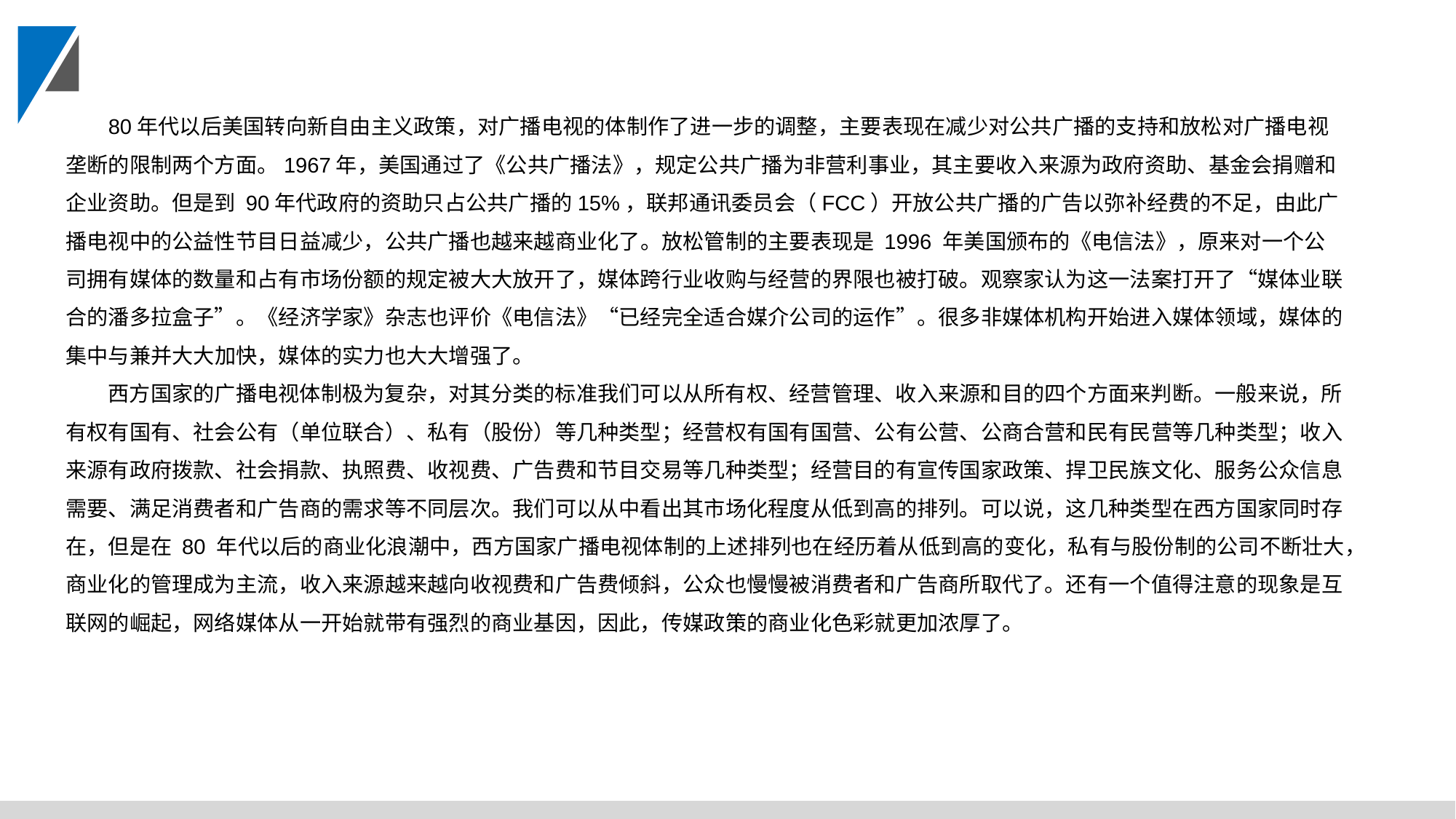

80年代以后美国转向新自由主义政策，对广播电视的体制作了进一步的调整，主要表现在减少对公共广播的支持和放松对广播电视垄断的限制两个方面。1967年，美国通过了《公共广播法》，规定公共广播为非营利事业，其主要收入来源为政府资助、基金会捐赠和企业资助。但是到 90年代政府的资助只占公共广播的15%，联邦通讯委员会（FCC）开放公共广播的广告以弥补经费的不足，由此广播电视中的公益性节目日益减少，公共广播也越来越商业化了。放松管制的主要表现是 1996 年美国颁布的《电信法》，原来对一个公司拥有媒体的数量和占有市场份额的规定被大大放开了，媒体跨行业收购与经营的界限也被打破。观察家认为这一法案打开了“媒体业联合的潘多拉盒子”。《经济学家》杂志也评价《电信法》“已经完全适合媒介公司的运作”。很多非媒体机构开始进入媒体领域，媒体的集中与兼并大大加快，媒体的实力也大大增强了。
西方国家的广播电视体制极为复杂，对其分类的标准我们可以从所有权、经营管理、收入来源和目的四个方面来判断。一般来说，所有权有国有、社会公有（单位联合）、私有（股份）等几种类型；经营权有国有国营、公有公营、公商合营和民有民营等几种类型；收入来源有政府拨款、社会捐款、执照费、收视费、广告费和节目交易等几种类型；经营目的有宣传国家政策、捍卫民族文化、服务公众信息需要、满足消费者和广告商的需求等不同层次。我们可以从中看出其市场化程度从低到高的排列。可以说，这几种类型在西方国家同时存在，但是在 80 年代以后的商业化浪潮中，西方国家广播电视体制的上述排列也在经历着从低到高的变化，私有与股份制的公司不断壮大，商业化的管理成为主流，收入来源越来越向收视费和广告费倾斜，公众也慢慢被消费者和广告商所取代了。还有一个值得注意的现象是互联网的崛起，网络媒体从一开始就带有强烈的商业基因，因此，传媒政策的商业化色彩就更加浓厚了。